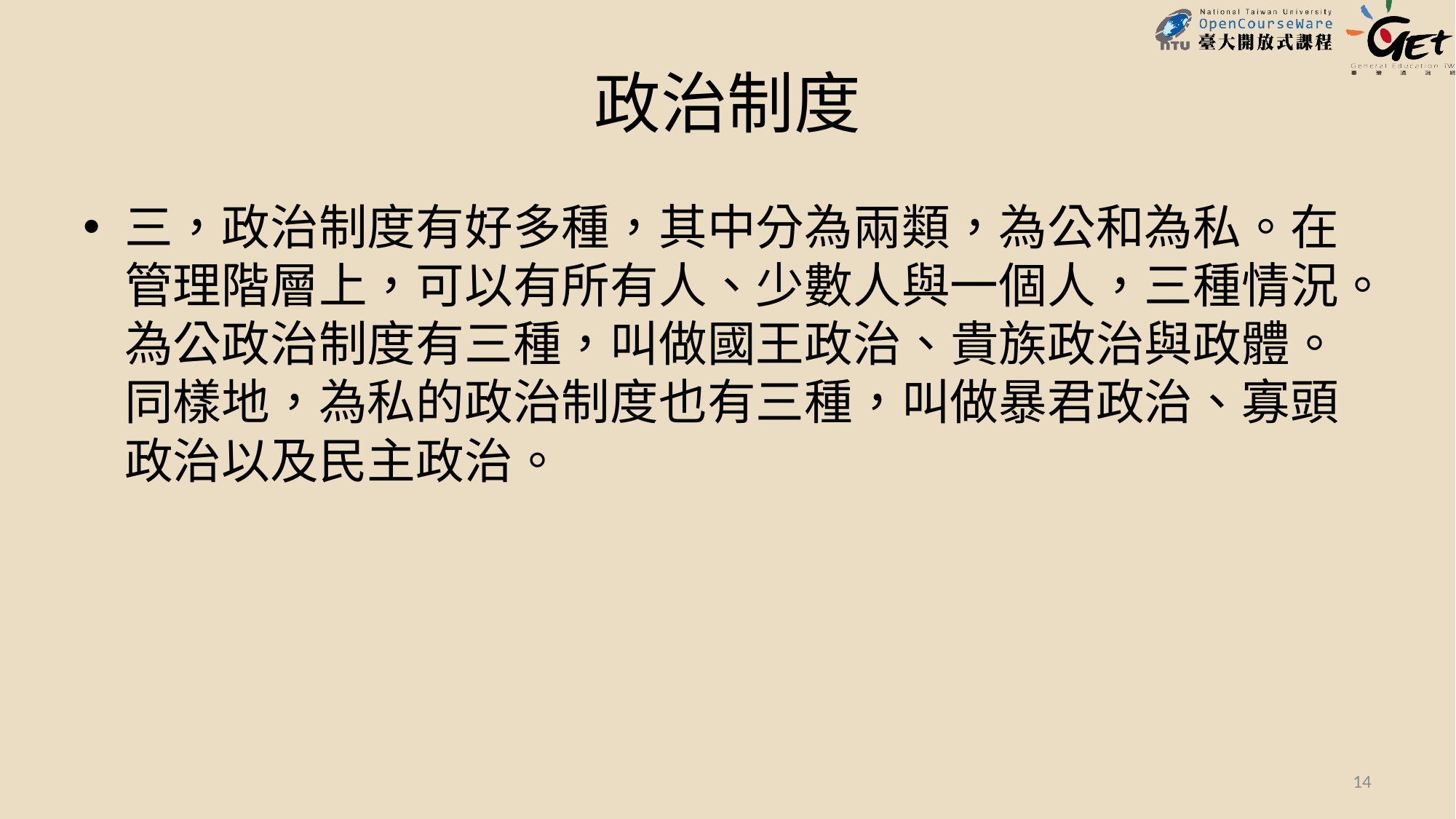

# 政治制度
三，政治制度有好多種，其中分為兩類，為公和為私。在管理階層上，可以有所有人、少數人與一個人，三種情況。為公政治制度有三種，叫做國王政治、貴族政治與政體。同樣地，為私的政治制度也有三種，叫做暴君政治、寡頭政治以及民主政治。
14